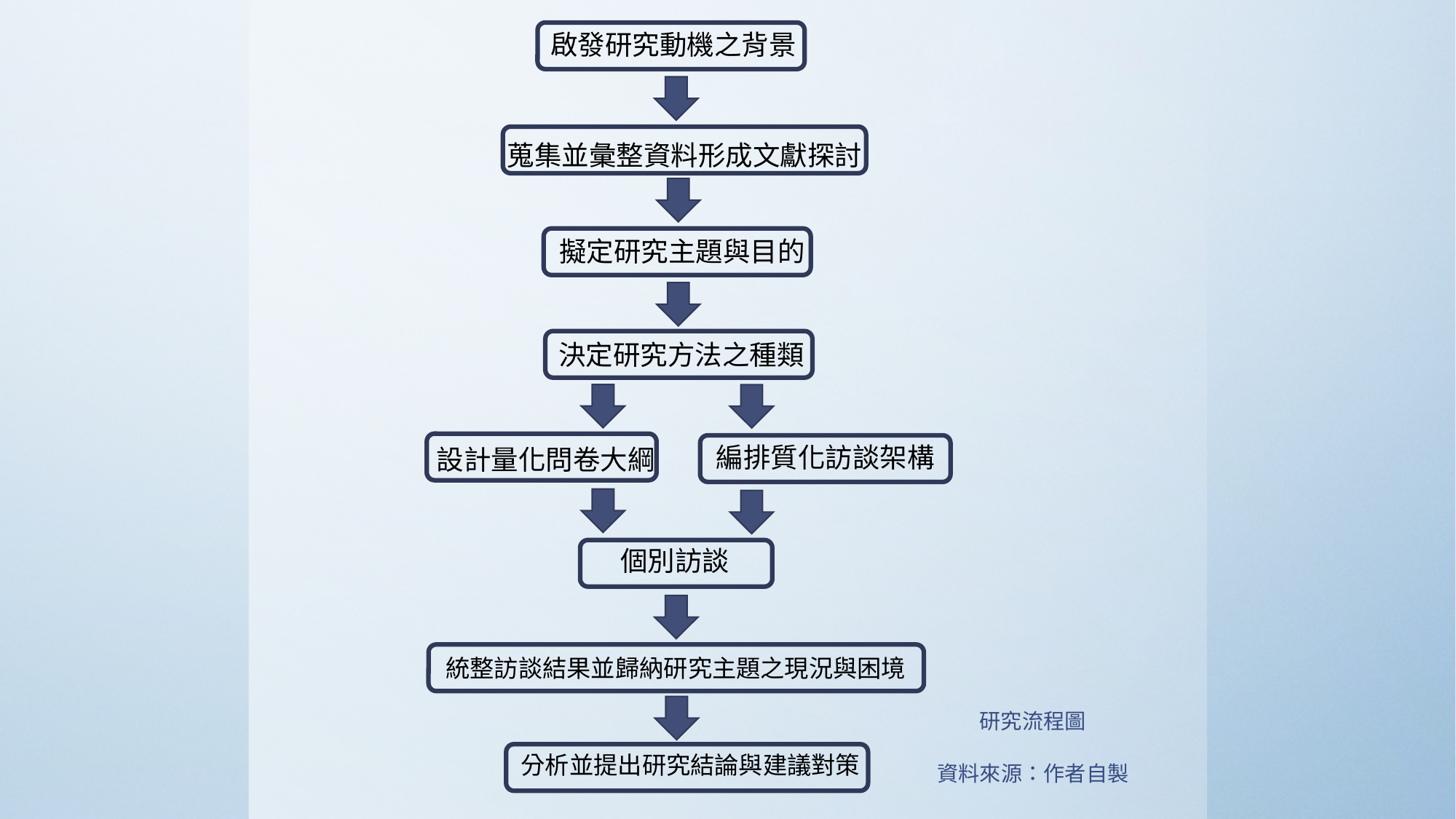

啟發研究動機之背景

蒐集並彙整資料形成文獻探討

擬定研究主題與目的

決定研究方法之種類

編排質化訪談架構

設計量化問卷大綱

個別訪談

統整訪談結果並歸納研究主題之現況與困境

分析並提出研究結論與建議對策
研究流程圖
資料來源：作者自製